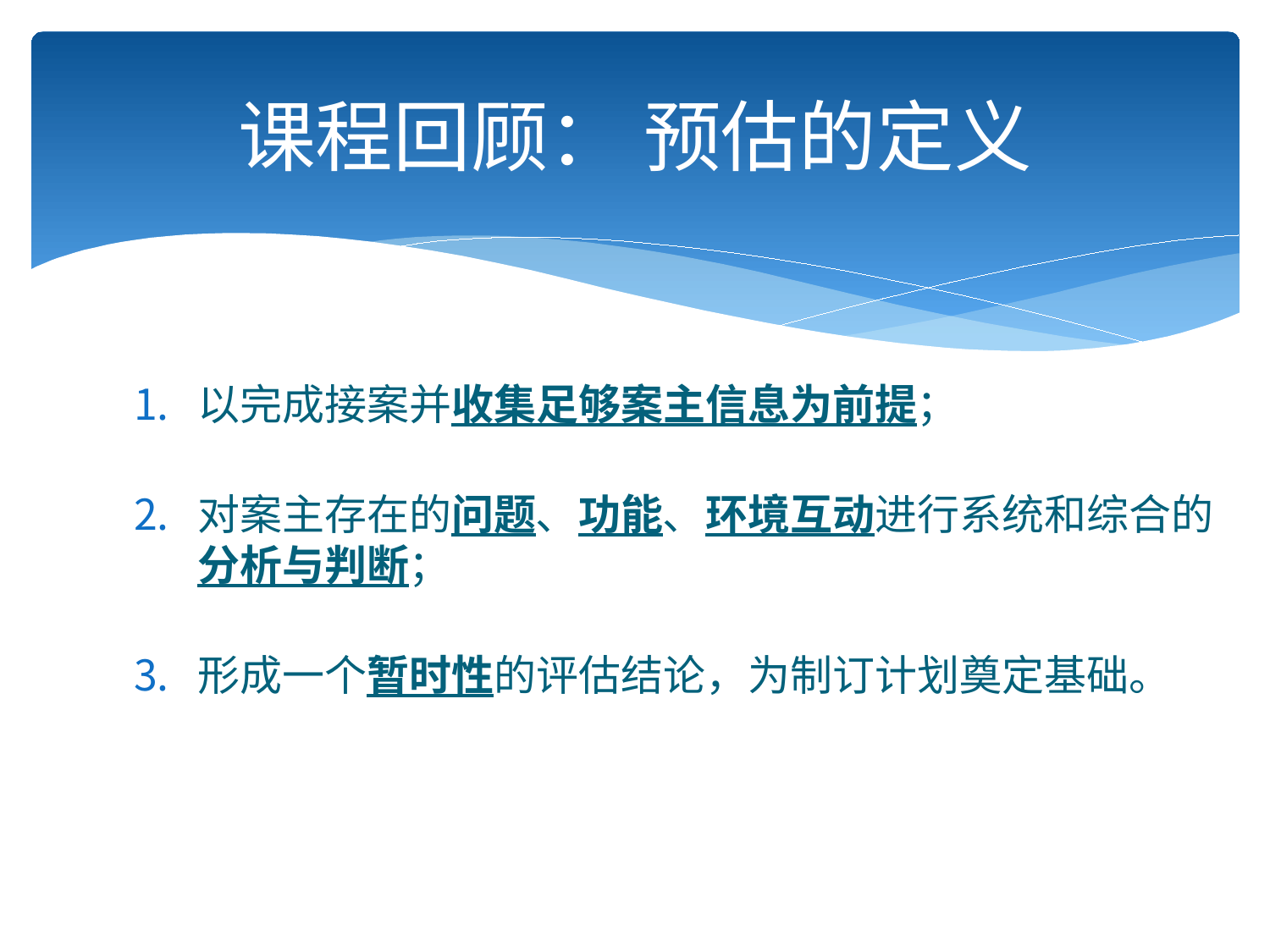

# 课程回顾： 预估的定义
以完成接案并收集足够案主信息为前提；
对案主存在的问题、功能、环境互动进行系统和综合的分析与判断；
形成一个暂时性的评估结论，为制订计划奠定基础。